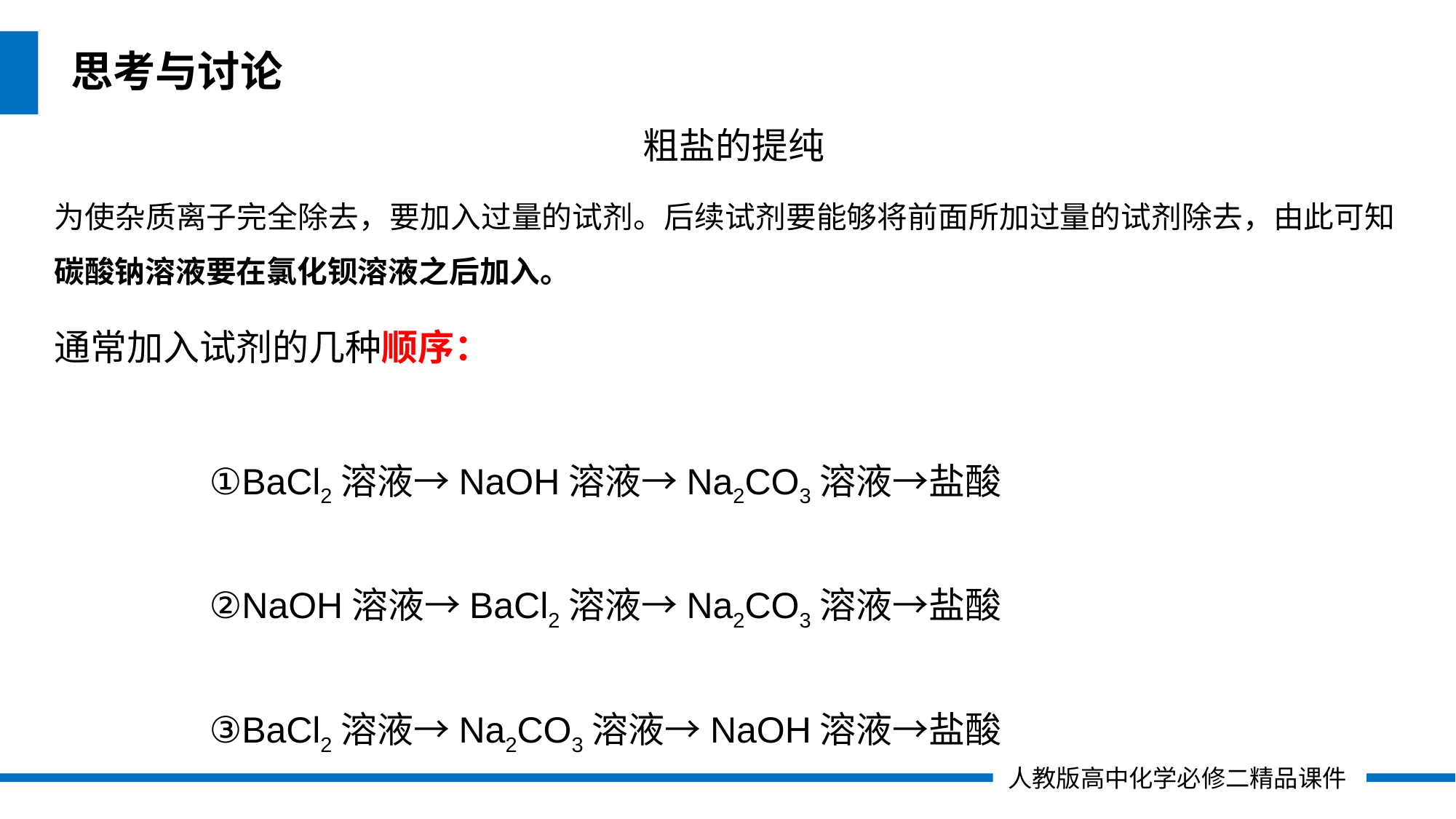

思考与讨论
粗盐的提纯
为使杂质离子完全除去，要加入过量的试剂。后续试剂要能够将前面所加过量的试剂除去，由此可知碳酸钠溶液要在氯化钡溶液之后加入。
通常加入试剂的几种顺序：
①BaCl2溶液→NaOH溶液→Na2CO3溶液→盐酸
②NaOH溶液→BaCl2溶液→Na2CO3溶液→盐酸
③BaCl2溶液→Na2CO3溶液→NaOH溶液→盐酸